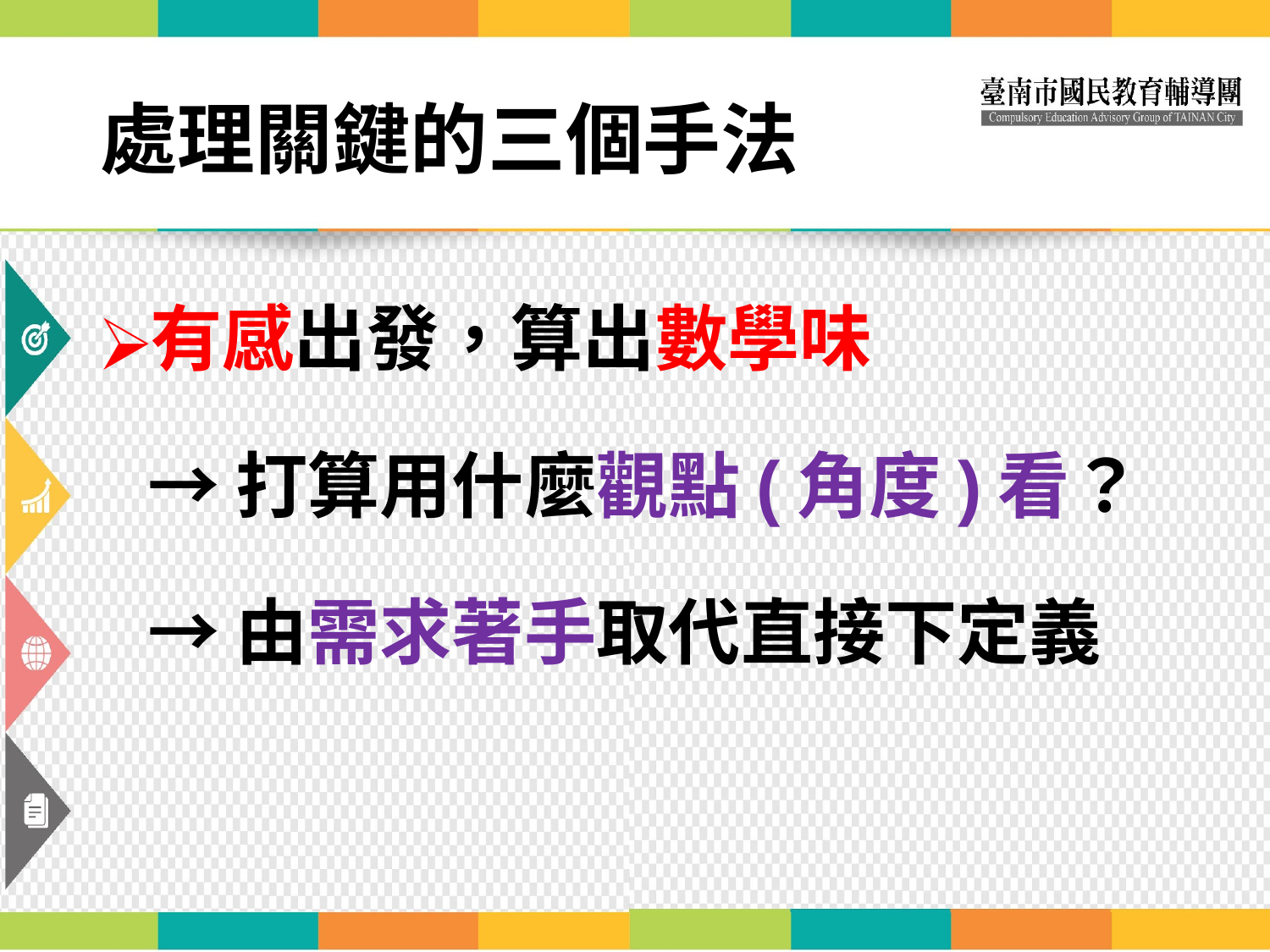

# 處理關鍵的三個手法
有感出發，算出數學味
   →打算用什麼觀點(角度)看？
   →由需求著手取代直接下定義